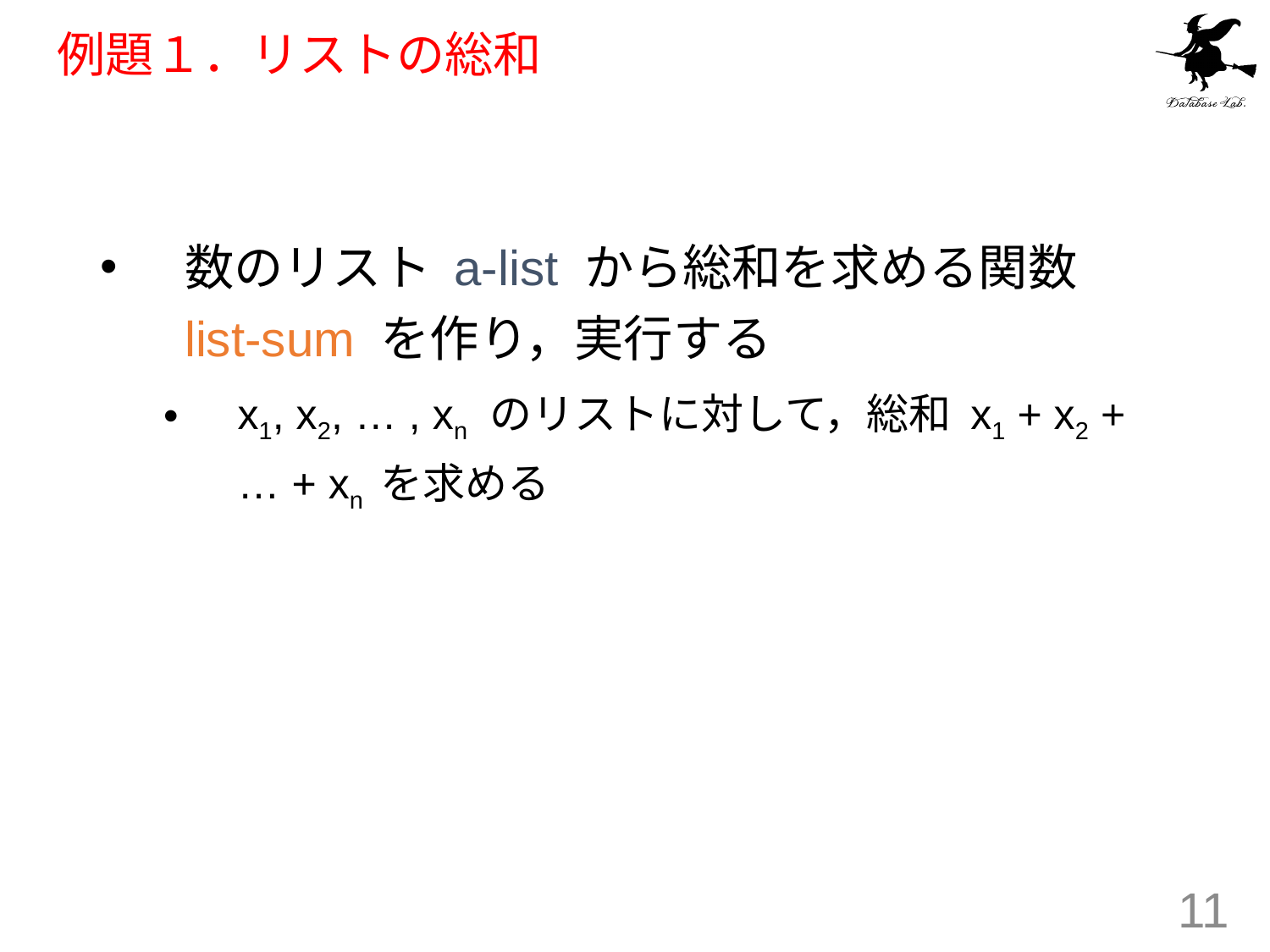

# 例題１．リストの総和
数のリスト a-list から総和を求める関数 list-sum を作り，実行する
x1, x2, … , xn のリストに対して，総和 x1 + x2 + … + xn を求める

11